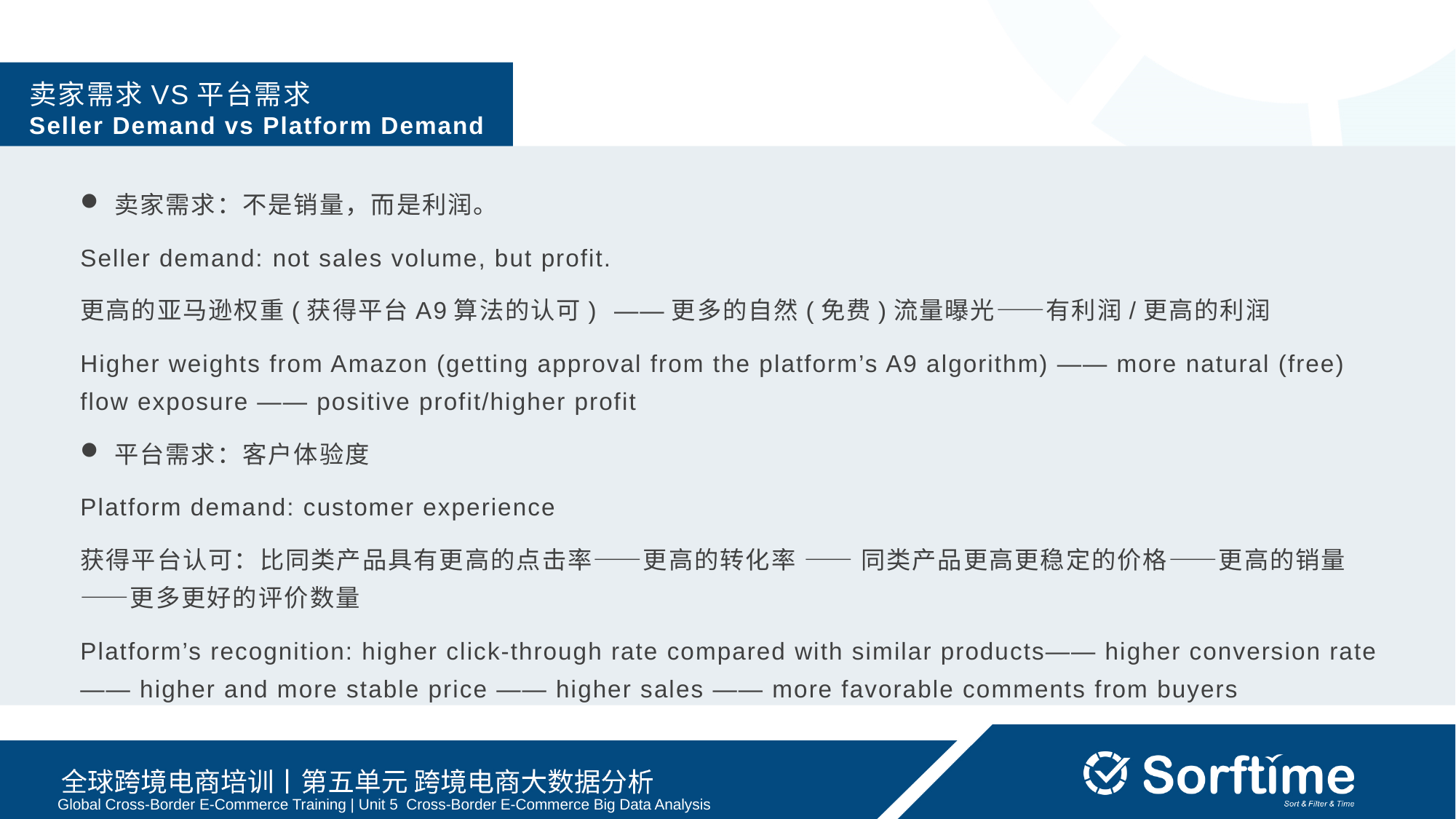

卖家需求VS平台需求
Seller Demand vs Platform Demand

卖家需求：不是销量，⽽是利润。
Seller demand: not sales volume, but profit.
更⾼的亚⻢逊权重(获得平台A9算法的认可)  ——更多的⾃然(免费)流量曝光——有利润/更⾼的利润
Higher weights from Amazon (getting approval from the platform’s A9 algorithm) —— more natural (free) flow exposure —— positive profit/higher profit
平台需求：客户体验度
Platform demand: customer experience
获得平台认可：⽐同类产品具有更⾼的点击率——更⾼的转化率 —— 同类产品更⾼更稳定的价格——更⾼的销量——更多更好的评价数量
Platform’s recognition: higher click-through rate compared with similar products—— higher conversion rate —— higher and more stable price —— higher sales —— more favorable comments from buyers
Global Cross-Border E-Commerce Training | Unit 5  Cross-Border E-Commerce Big Data Analysis